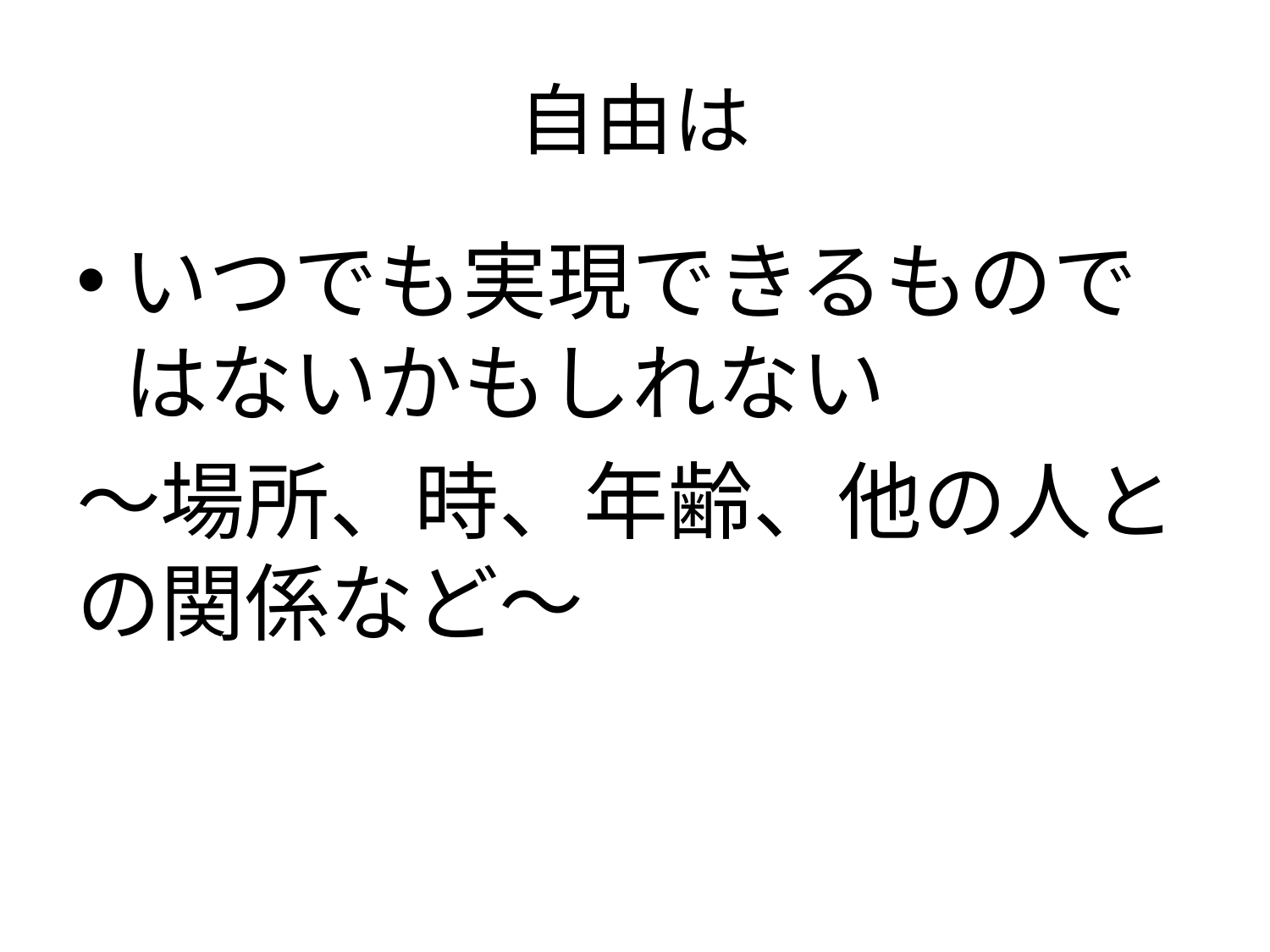

# 自由は
いつでも実現できるものではないかもしれない
～場所、時、年齢、他の人との関係など～